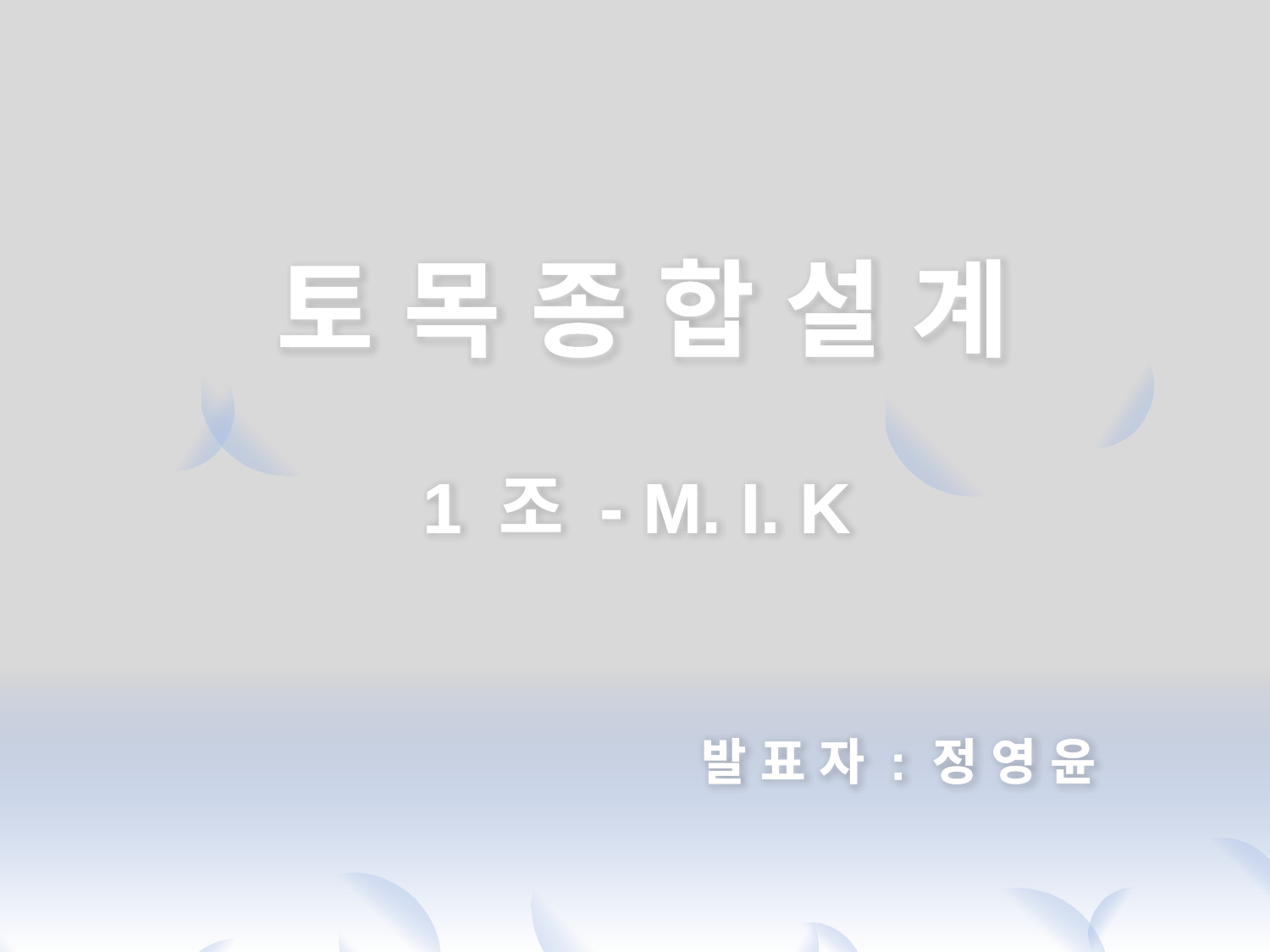

토 목 종 합 설 계

1 조 - M. I. K
발 표 자 : 정 영 윤